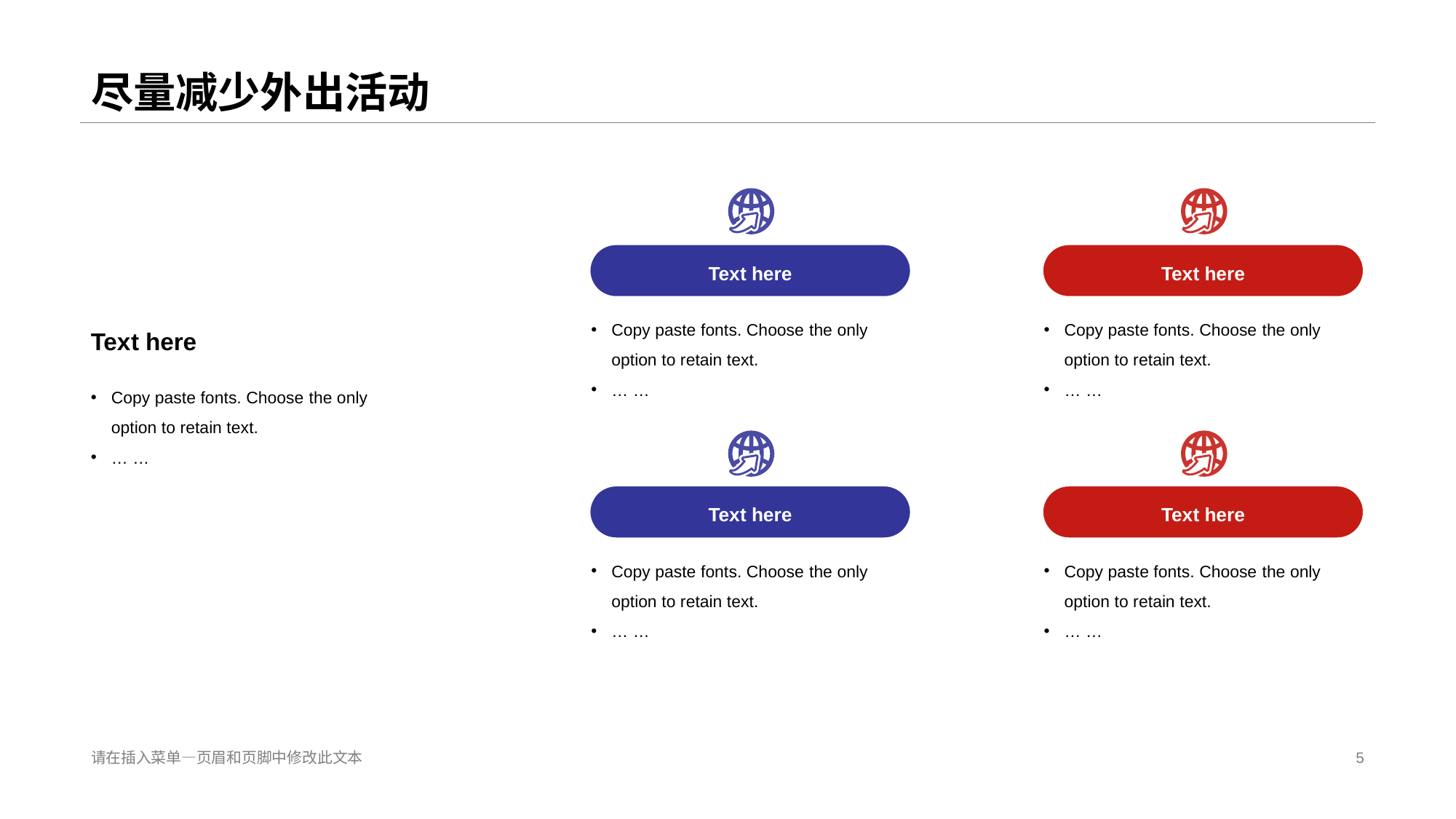

# 尽量减少外出活动

Tex t here
Copy paste fonts. Choose  the only option to retain text.
… …
Tex t here
Copy paste fonts. Choose  the only option to retain text.
… …
Tex t here
Copy paste fonts. Choose  the only option to retain text.
… …

Tex t here
Copy paste fonts. Choose  the only option to retain text.
… …
Tex t here
Copy paste fonts. Choose  the only option to retain text.
… …
请在插入菜单—页眉和页脚中修改此文本
5